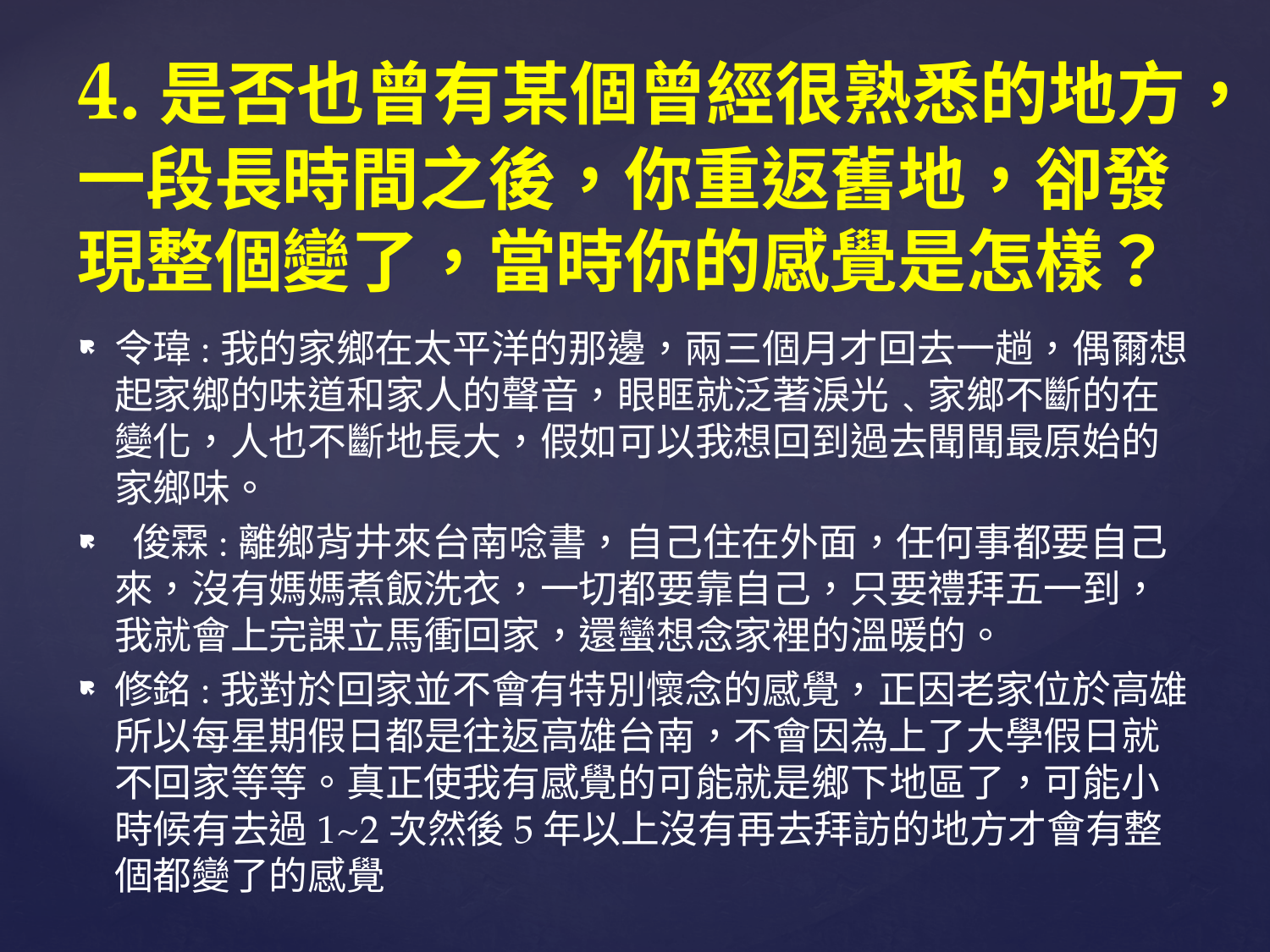

# 4.是否也曾有某個曾經很熟悉的地方，一段長時間之後，你重返舊地，卻發現整個變了，當時你的感覺是怎樣？
令瑋:我的家鄉在太平洋的那邊，兩三個月才回去一趟，偶爾想起家鄉的味道和家人的聲音，眼眶就泛著淚光﹑家鄉不斷的在變化，人也不斷地長大，假如可以我想回到過去聞聞最原始的家鄉味。
 俊霖:離鄉背井來台南唸書，自己住在外面，任何事都要自己來，沒有媽媽煮飯洗衣，一切都要靠自己，只要禮拜五一到，我就會上完課立馬衝回家，還蠻想念家裡的溫暖的。
修銘:我對於回家並不會有特別懷念的感覺，正因老家位於高雄所以每星期假日都是往返高雄台南，不會因為上了大學假日就不回家等等。真正使我有感覺的可能就是鄉下地區了，可能小時候有去過1~2次然後5年以上沒有再去拜訪的地方才會有整個都變了的感覺